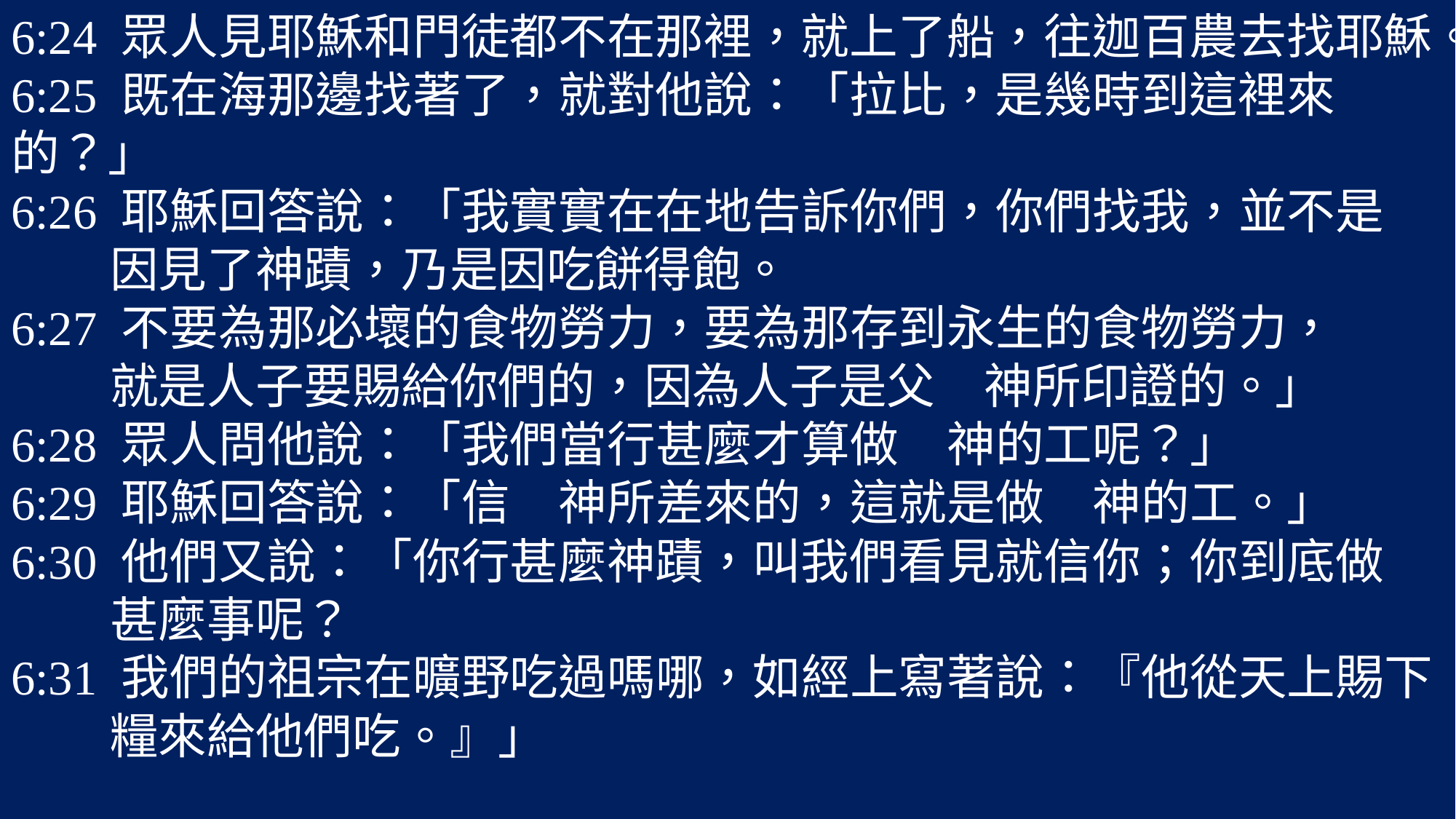

6:24 眾人見耶穌和門徒都不在那裡，就上了船，往迦百農去找耶穌。
6:25 既在海那邊找著了，就對他說：「拉比，是幾時到這裡來的？」
6:26 耶穌回答說：「我實實在在地告訴你們，你們找我，並不是
        因見了神蹟，乃是因吃餅得飽。
6:27 不要為那必壞的食物勞力，要為那存到永生的食物勞力，
        就是人子要賜給你們的，因為人子是父　神所印證的。」
6:28 眾人問他說：「我們當行甚麼才算做　神的工呢？」
6:29 耶穌回答說：「信　神所差來的，這就是做　神的工。」
6:30 他們又說：「你行甚麼神蹟，叫我們看見就信你；你到底做
        甚麼事呢？
6:31 我們的祖宗在曠野吃過嗎哪，如經上寫著說：『他從天上賜下
        糧來給他們吃。』」